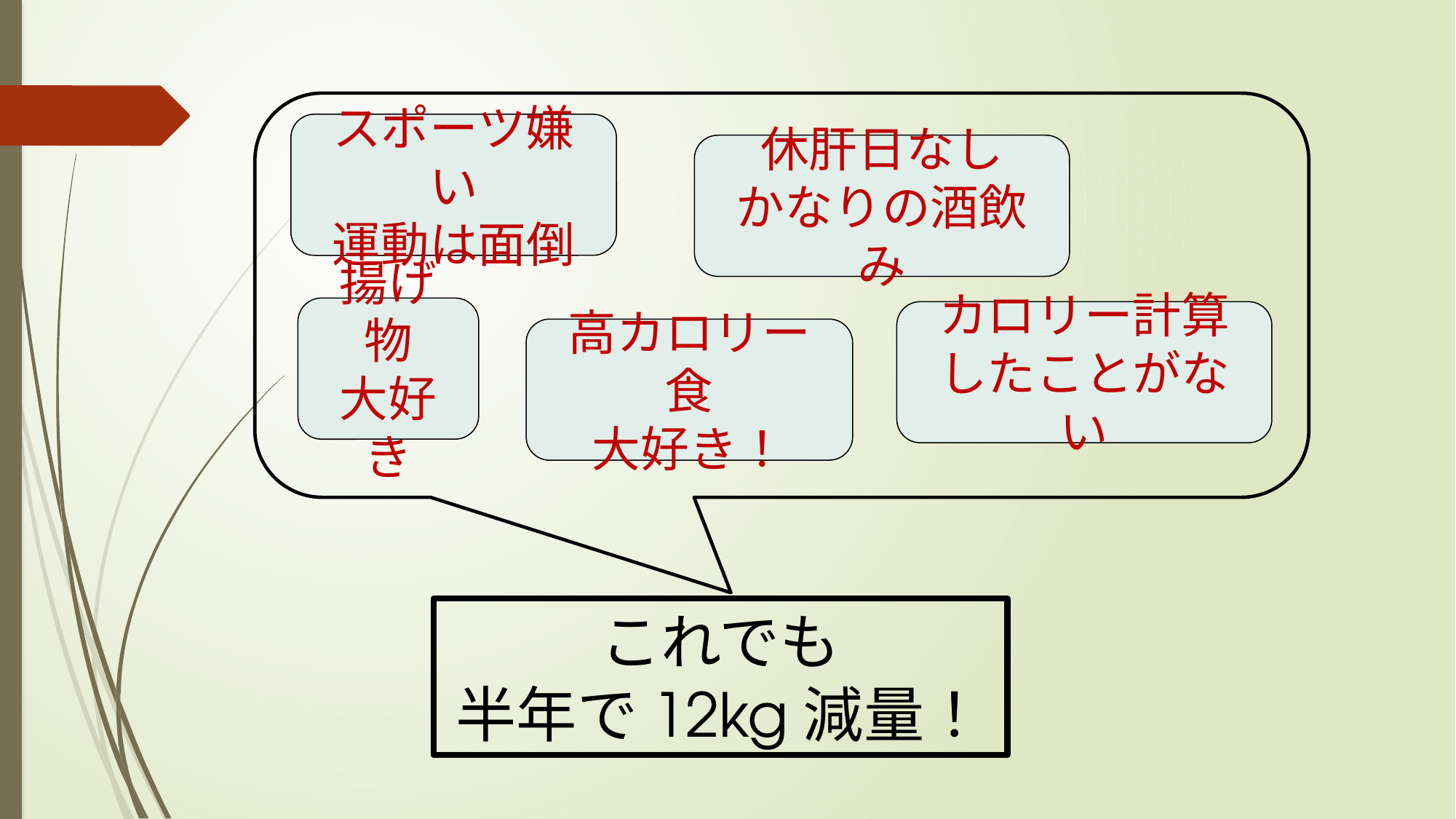

これでも
半年で12kg減量！
スポーツ嫌い
運動は面倒
休肝日なし
かなりの酒飲み
揚げ物
大好き
カロリー計算
したことがない
高カロリー食
大好き！